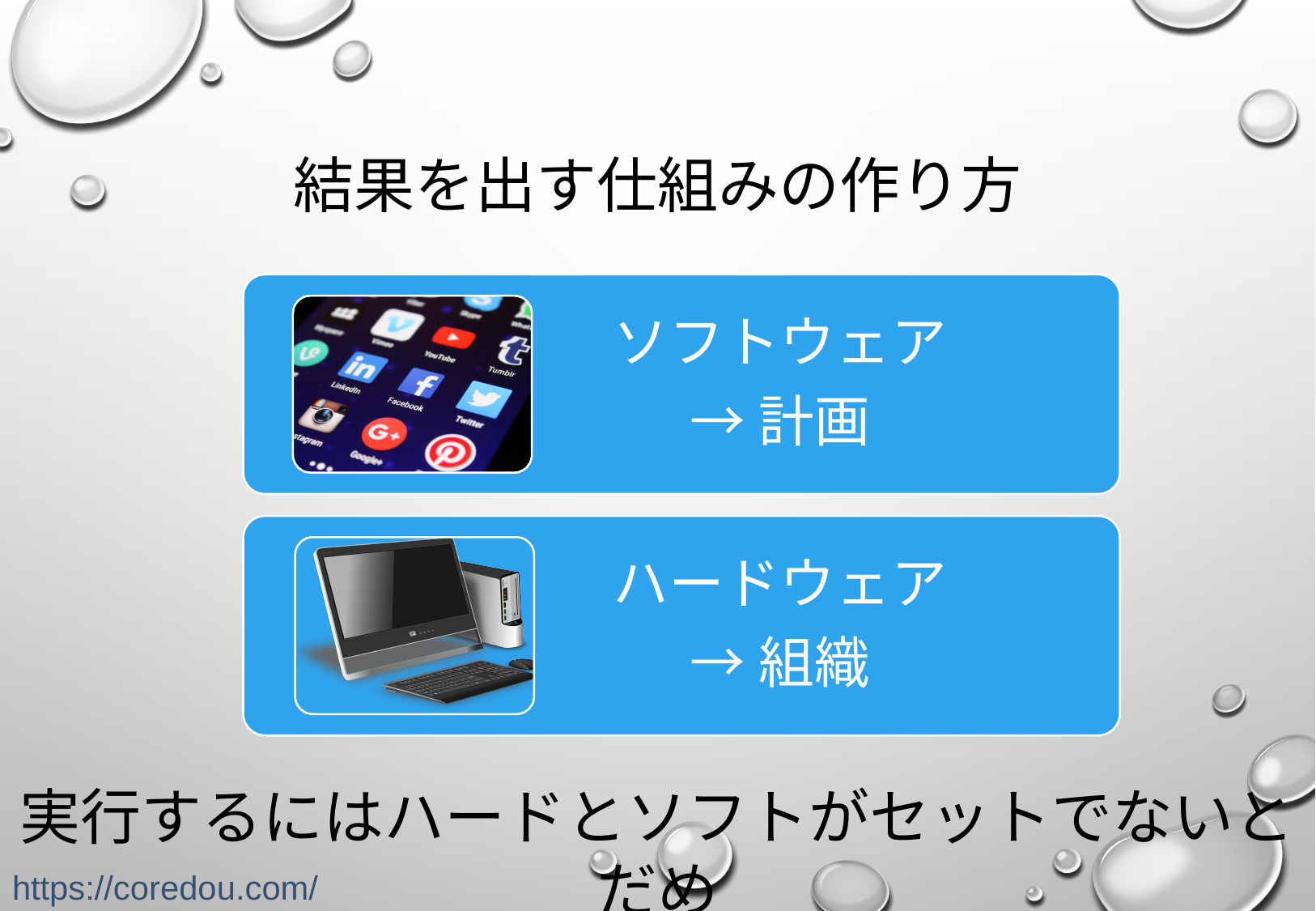

# 結果を出す仕組みの作り方
ソフトウェア
→計画
ハードウェア
→組織
実行するにはハードとソフトがセットでないとだめ
https://coredou.com/